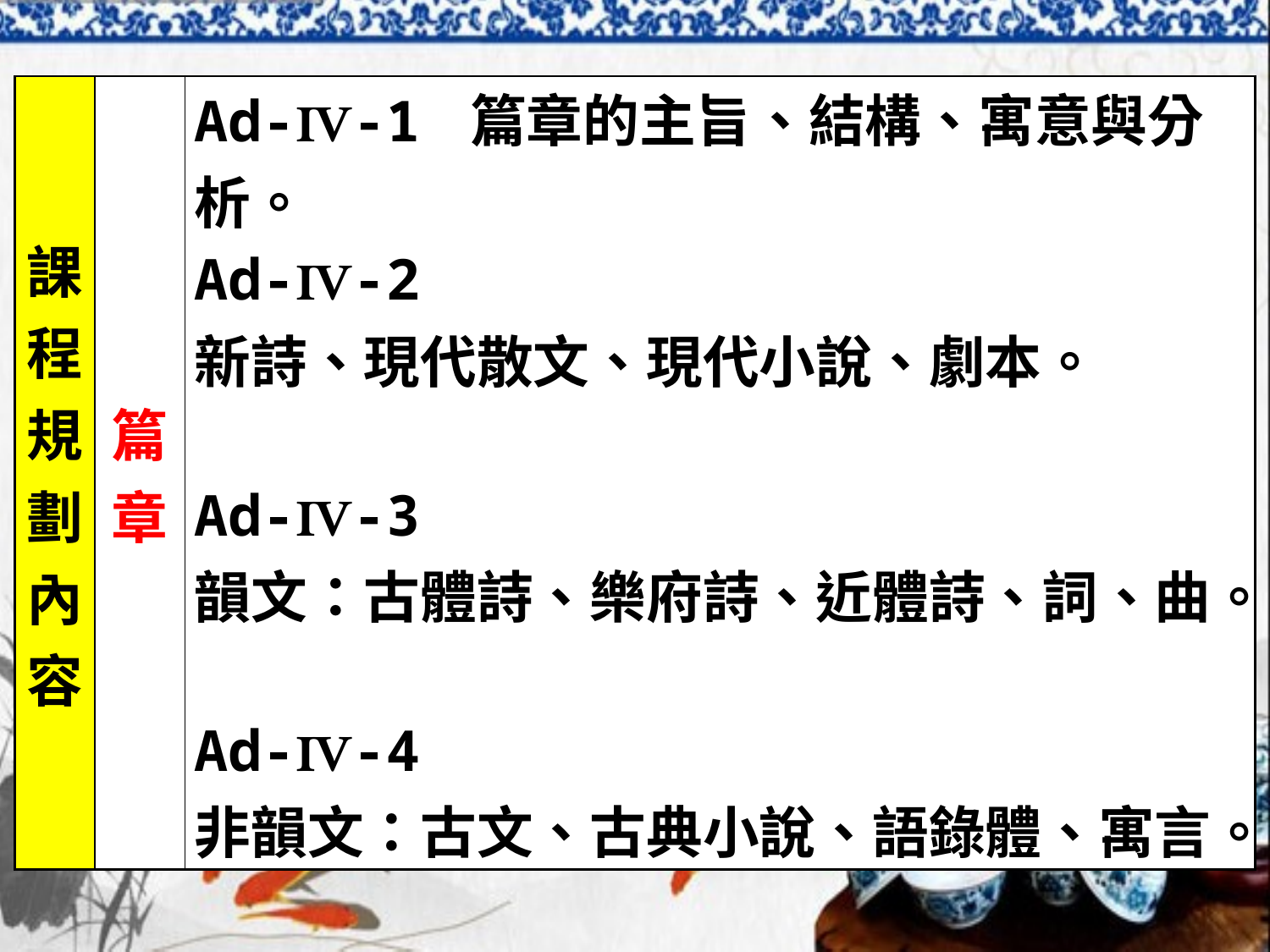

| 課程 規劃 內容 | 篇章 | Ad-Ⅳ-1 篇章的主旨、結構、寓意與分析。 Ad-Ⅳ-2 新詩、現代散文、現代小說、劇本。 Ad-Ⅳ-3 韻文：古體詩、樂府詩、近體詩、詞、曲。 Ad-Ⅳ-4 非韻文：古文、古典小說、語錄體、寓言。 |
| --- | --- | --- |